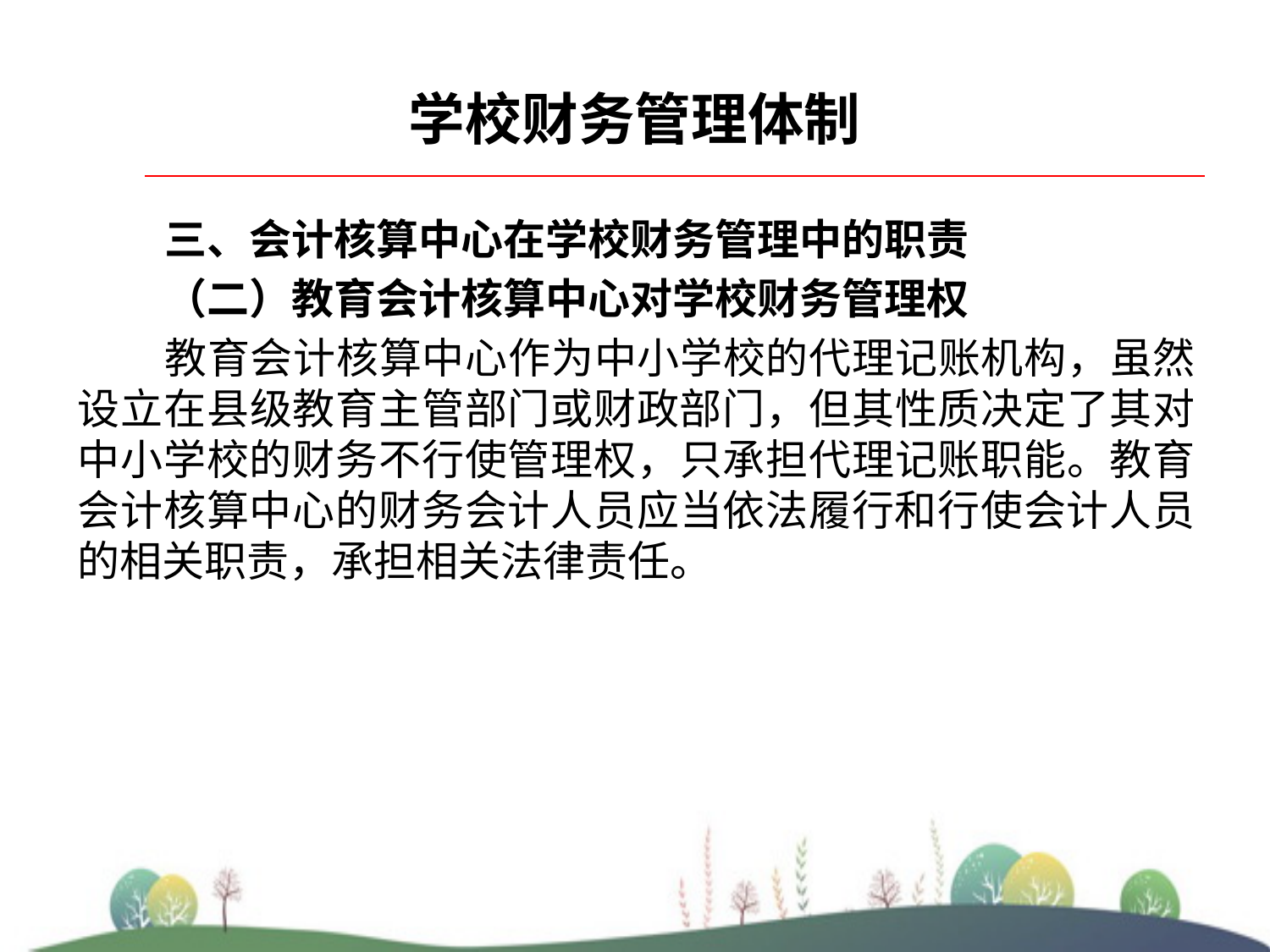

# 学校财务管理体制
三、会计核算中心在学校财务管理中的职责
（二）教育会计核算中心对学校财务管理权
教育会计核算中心作为中小学校的代理记账机构，虽然设立在县级教育主管部门或财政部门，但其性质决定了其对中小学校的财务不行使管理权，只承担代理记账职能。教育会计核算中心的财务会计人员应当依法履行和行使会计人员的相关职责，承担相关法律责任。